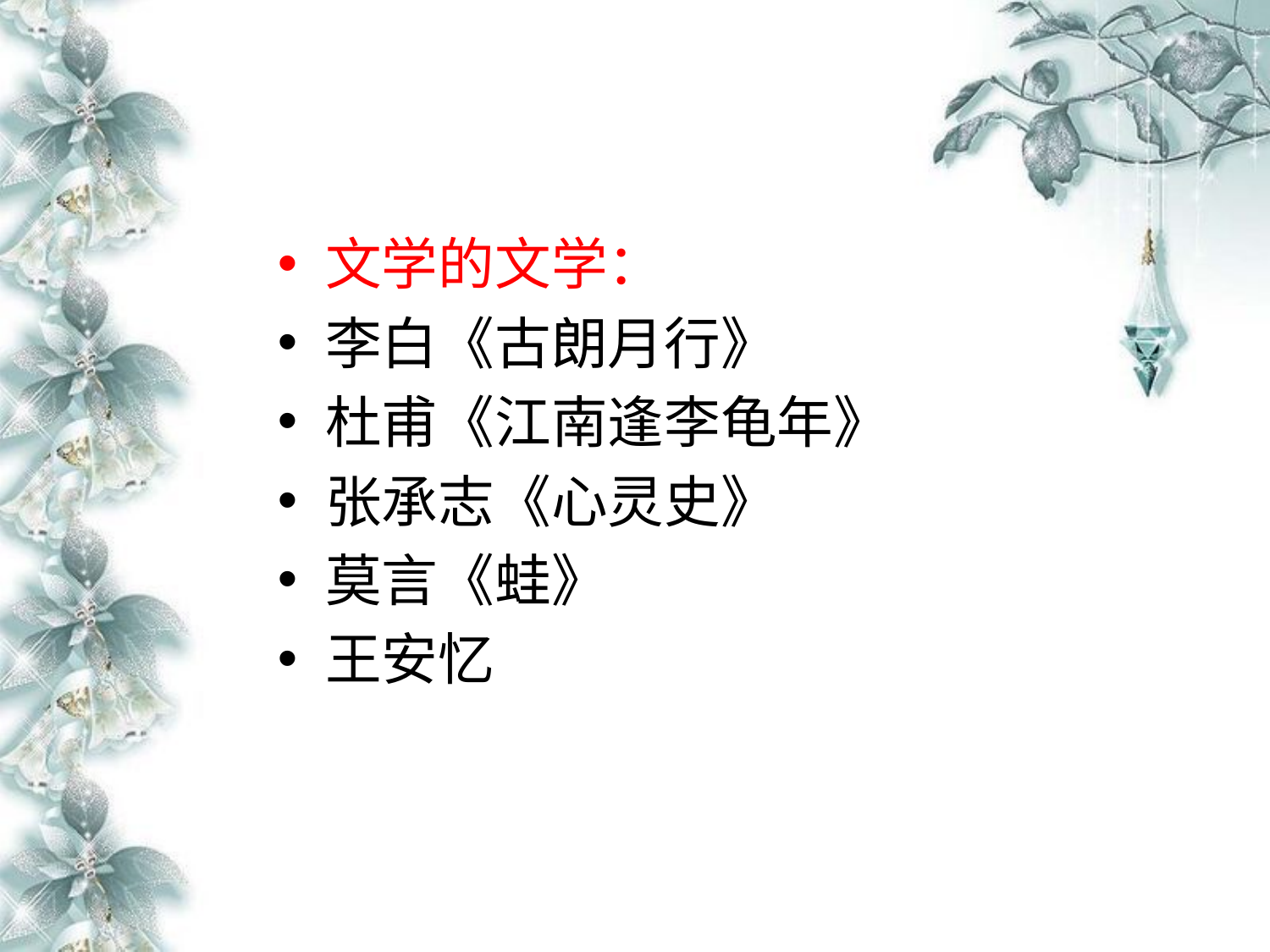

#
文学的文学：
李白《古朗月行》
杜甫《江南逢李龟年》
张承志《心灵史》
莫言《蛙》
王安忆